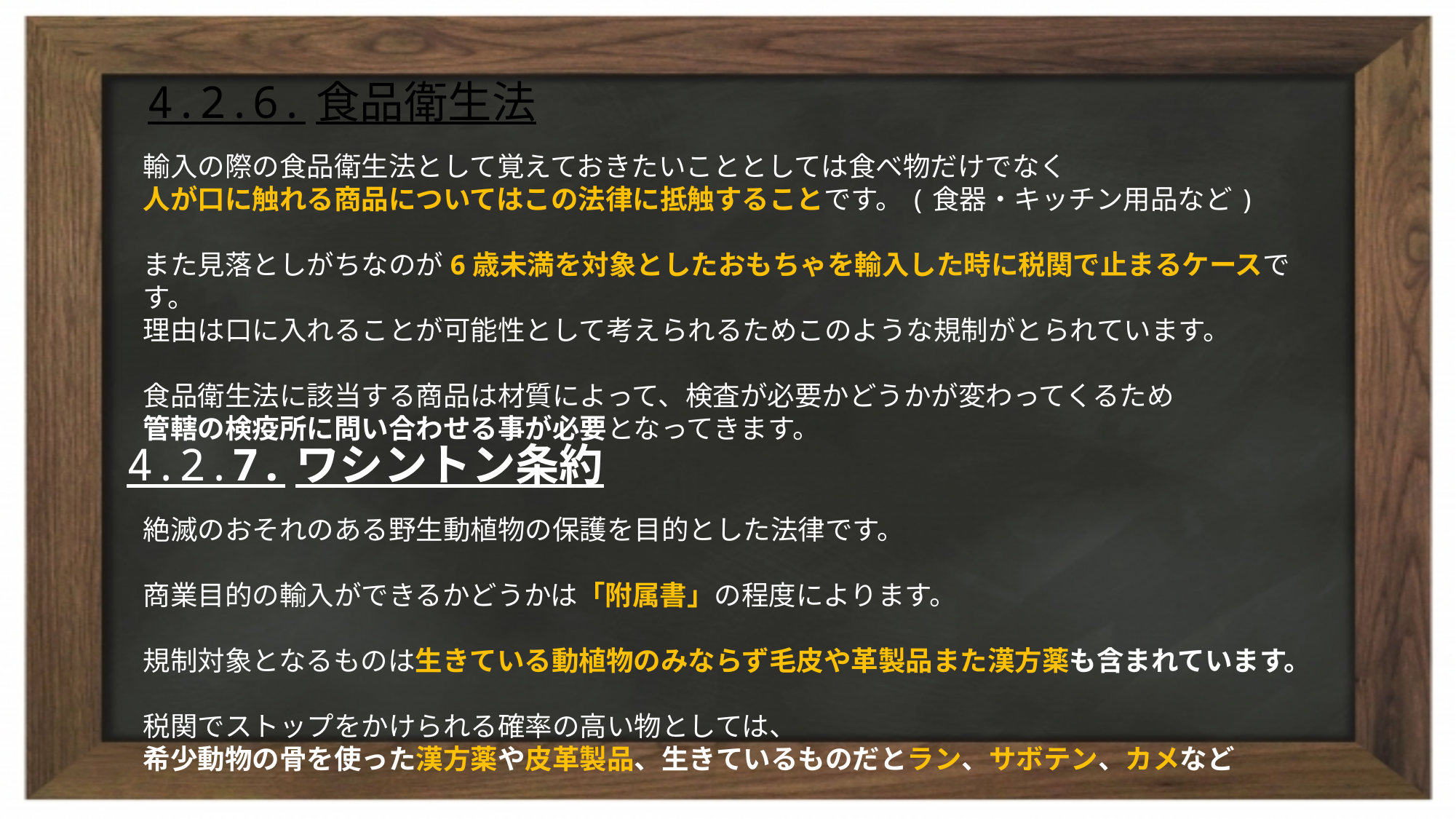

# 4.2.6.食品衛生法
輸入の際の食品衛生法として覚えておきたいこととしては食べ物だけでなく
人が口に触れる商品についてはこの法律に抵触することです。(食器・キッチン用品など)

また見落としがちなのが6歳未満を対象としたおもちゃを輸入した時に税関で止まるケースです。
理由は口に入れることが可能性として考えられるためこのような規制がとられています。

食品衛生法に該当する商品は材質によって、検査が必要かどうかが変わってくるため
管轄の検疫所に問い合わせる事が必要となってきます。
4.2.7.ワシントン条約
絶滅のおそれのある野生動植物の保護を目的とした法律です。

商業目的の輸入ができるかどうかは「附属書」の程度によります。

規制対象となるものは生きている動植物のみならず毛皮や革製品また漢方薬も含まれています。
税関でストップをかけられる確率の高い物としては、
希少動物の骨を使った漢方薬や皮革製品、生きているものだとラン、サボテン、カメなど